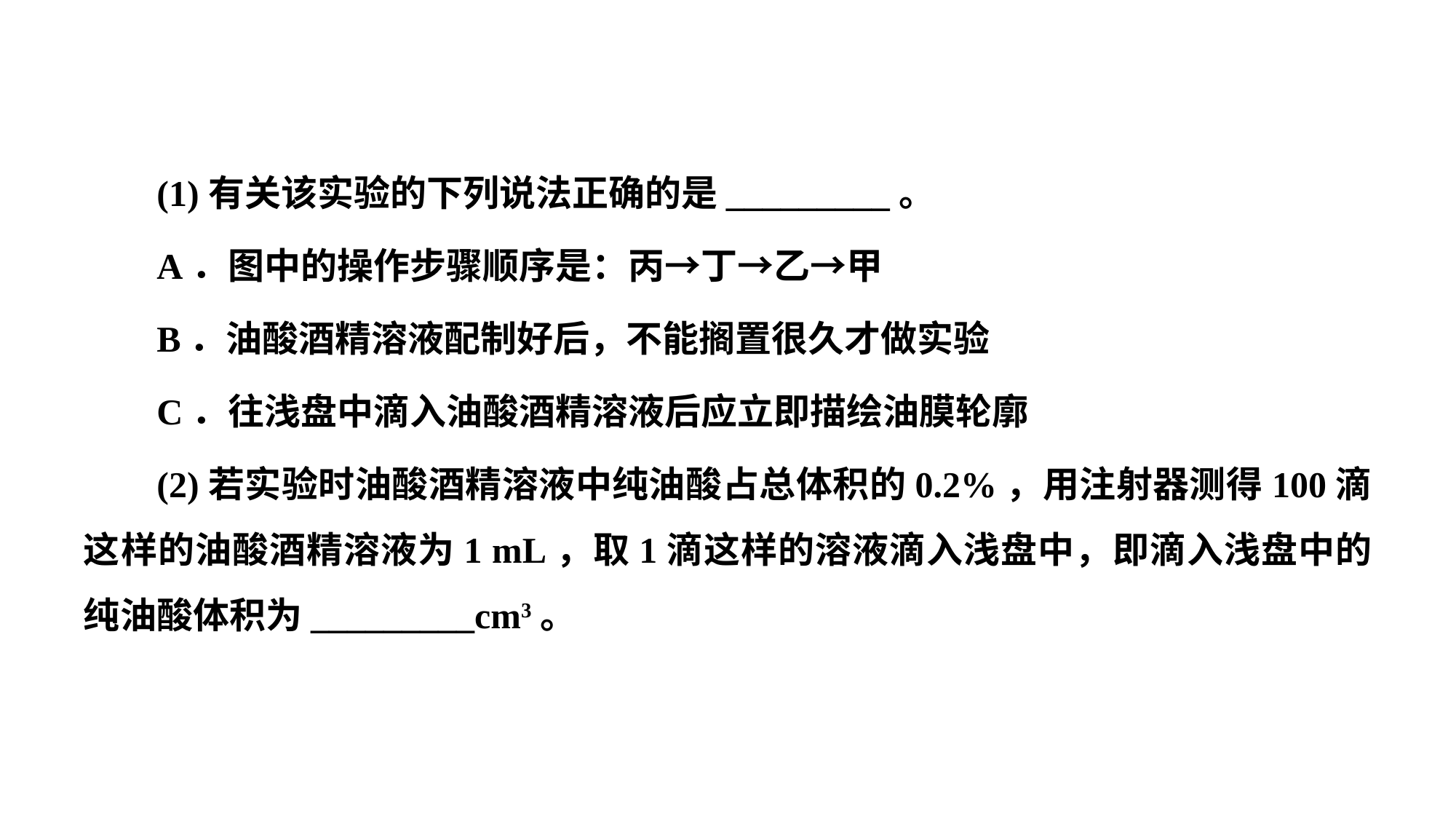

(1)有关该实验的下列说法正确的是_________。
A．图中的操作步骤顺序是：丙→丁→乙→甲
B．油酸酒精溶液配制好后，不能搁置很久才做实验
C．往浅盘中滴入油酸酒精溶液后应立即描绘油膜轮廓
(2)若实验时油酸酒精溶液中纯油酸占总体积的0.2%，用注射器测得100滴这样的油酸酒精溶液为1 mL，取1滴这样的溶液滴入浅盘中，即滴入浅盘中的纯油酸体积为_________cm3。